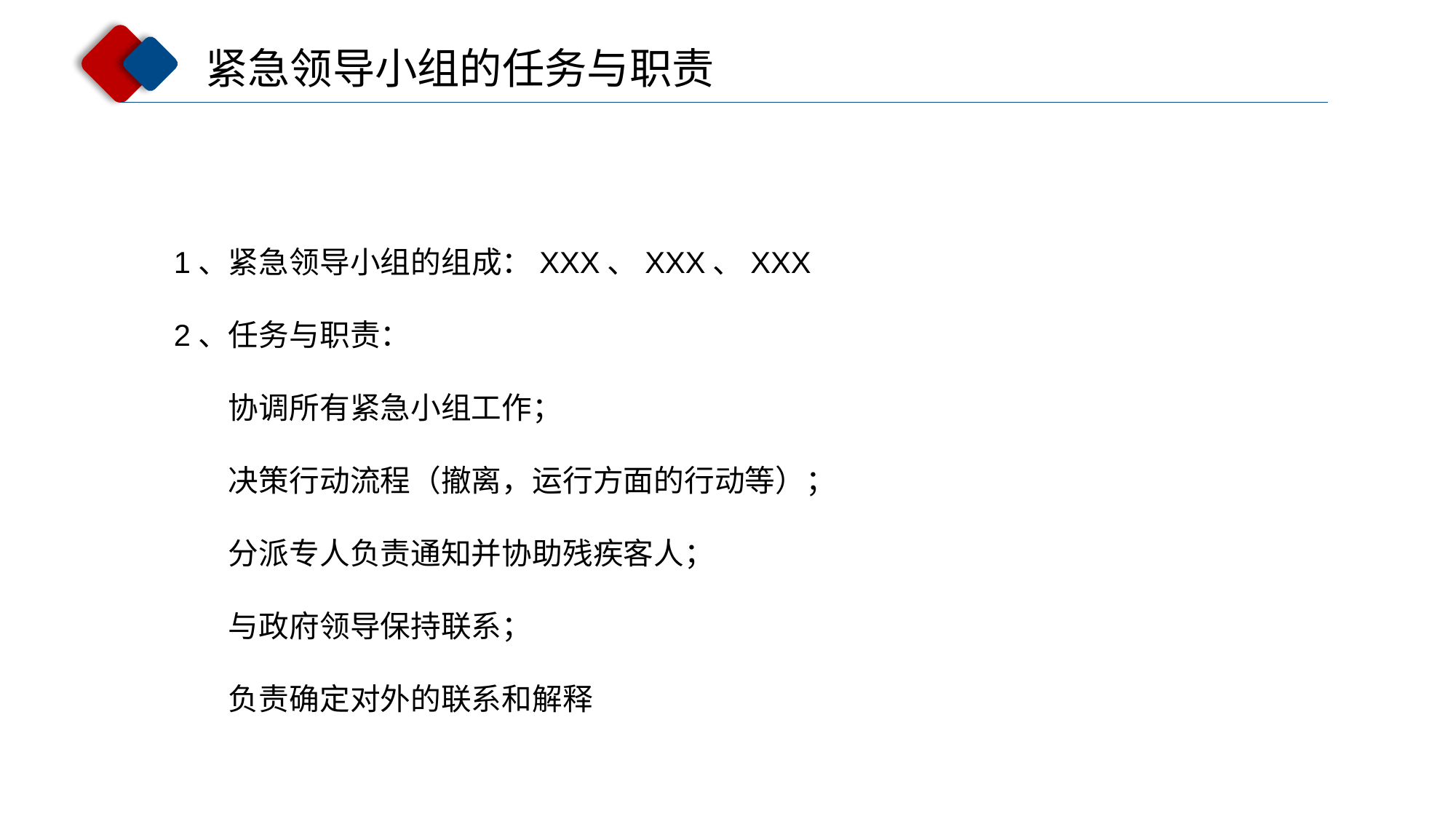

紧急领导小组的任务与职责
1、紧急领导小组的组成：XXX、XXX、XXX
2、任务与职责：
协调所有紧急小组工作；
决策行动流程（撤离，运行方面的行动等）；
分派专人负责通知并协助残疾客人；
与政府领导保持联系；
负责确定对外的联系和解释